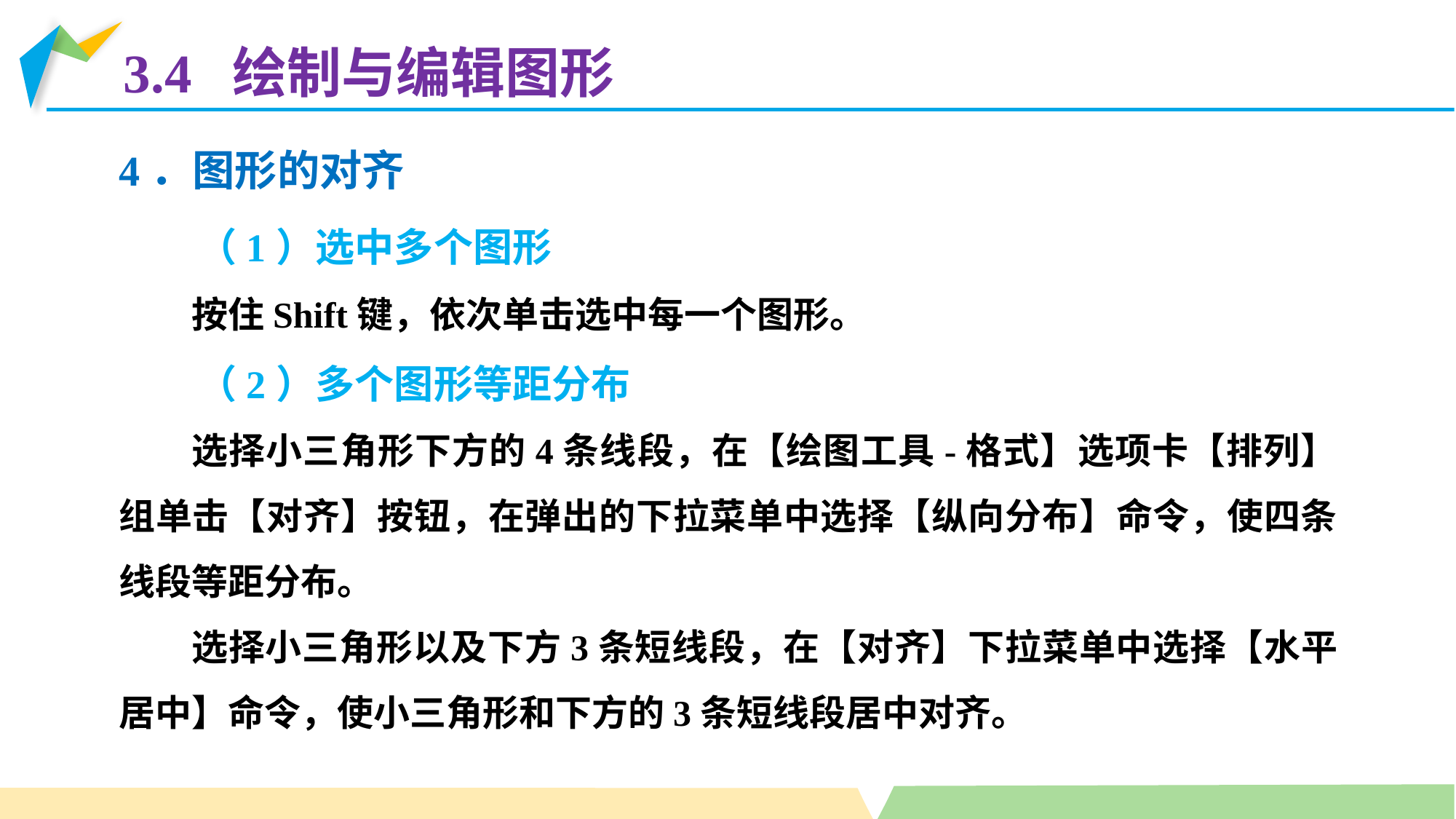

3.4  绘制与编辑图形
4．图形的对齐
（1）选中多个图形
按住Shift键，依次单击选中每一个图形。
（2）多个图形等距分布
选择小三角形下方的4条线段，在【绘图工具-格式】选项卡【排列】组单击【对齐】按钮，在弹出的下拉菜单中选择【纵向分布】命令，使四条线段等距分布。
选择小三角形以及下方3条短线段，在【对齐】下拉菜单中选择【水平居中】命令，使小三角形和下方的3条短线段居中对齐。